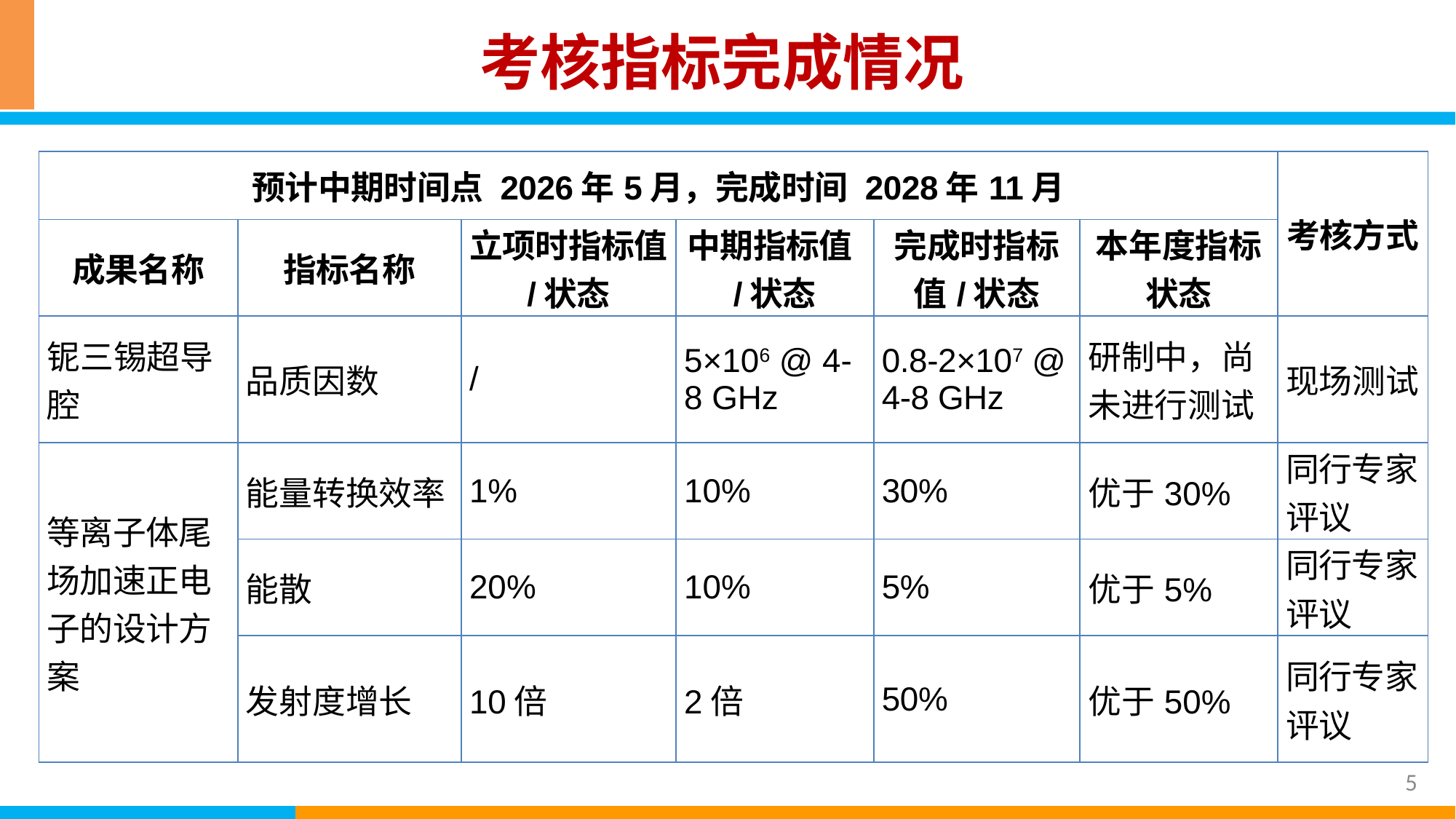

# 考核指标完成情况
| 预计中期时间点 2026年5月，完成时间 2028年11月 |  |  |  |  |  | 考核方式 |
| --- | --- | --- | --- | --- | --- | --- |
| 成果名称 | 指标名称 | 立项时指标值/状态 | 中期指标值/状态 | 完成时指标值/状态 | 本年度指标状态 |  |
| 铌三锡超导腔 | 品质因数 | / | 5×106 @ 4-8 GHz | 0.8-2×107 @ 4-8 GHz | 研制中，尚未进行测试 | 现场测试 |
| 等离子体尾场加速正电子的设计方案 | 能量转换效率 | 1% | 10% | 30% | 优于30% | 同行专家评议 |
|  | 能散 | 20% | 10% | 5% | 优于5% | 同行专家评议 |
|  | 发射度增长 | 10倍 | 2倍 | 50% | 优于50% | 同行专家评议 |
5